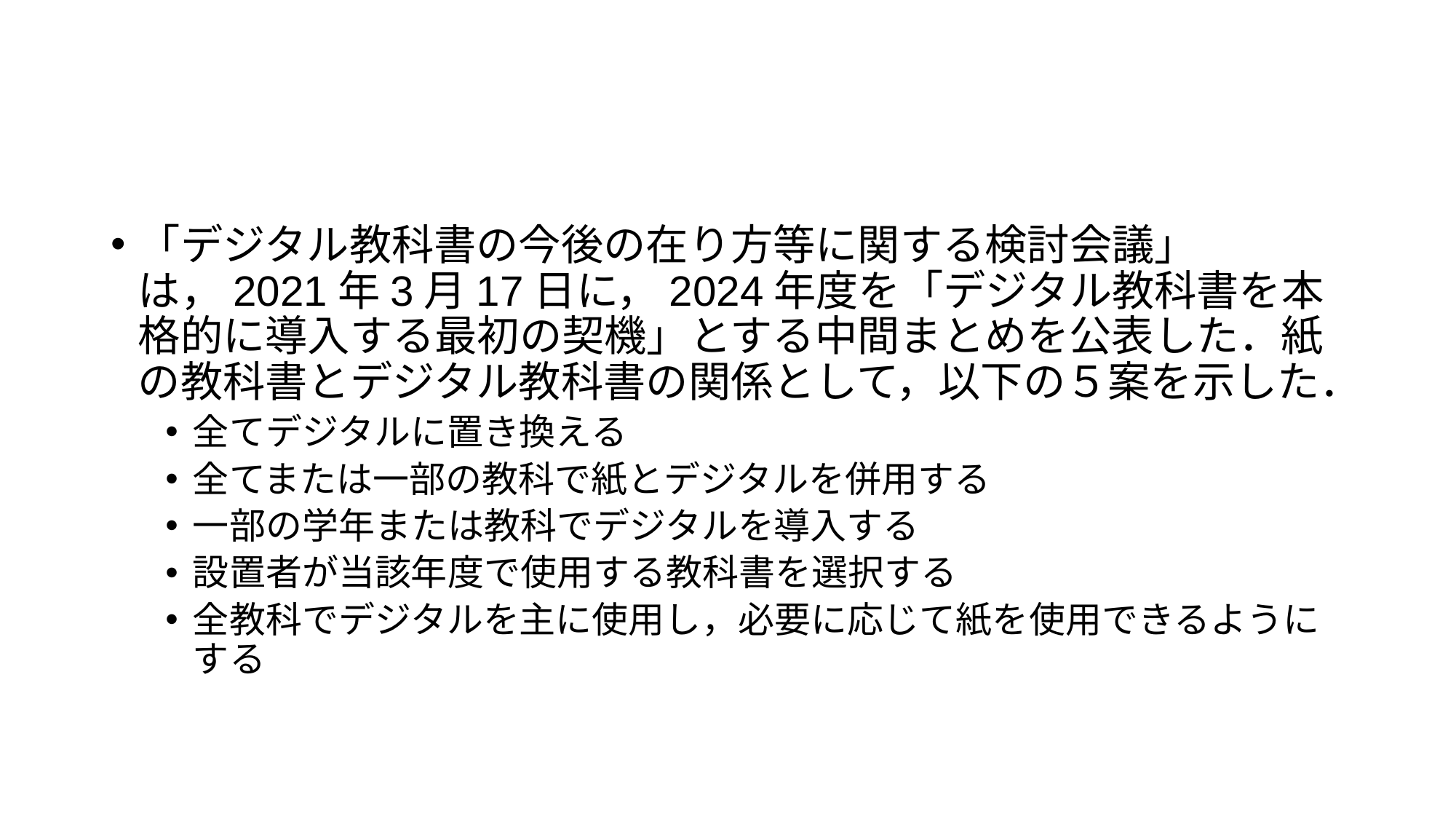

#
「デジタル教科書の今後の在り方等に関する検討会議」は，2021年3月17日に，2024年度を「デジタル教科書を本格的に導入する最初の契機」とする中間まとめを公表した．紙の教科書とデジタル教科書の関係として，以下の５案を示した．
全てデジタルに置き換える
全てまたは一部の教科で紙とデジタルを併用する
一部の学年または教科でデジタルを導入する
設置者が当該年度で使用する教科書を選択する
全教科でデジタルを主に使用し，必要に応じて紙を使用できるようにする